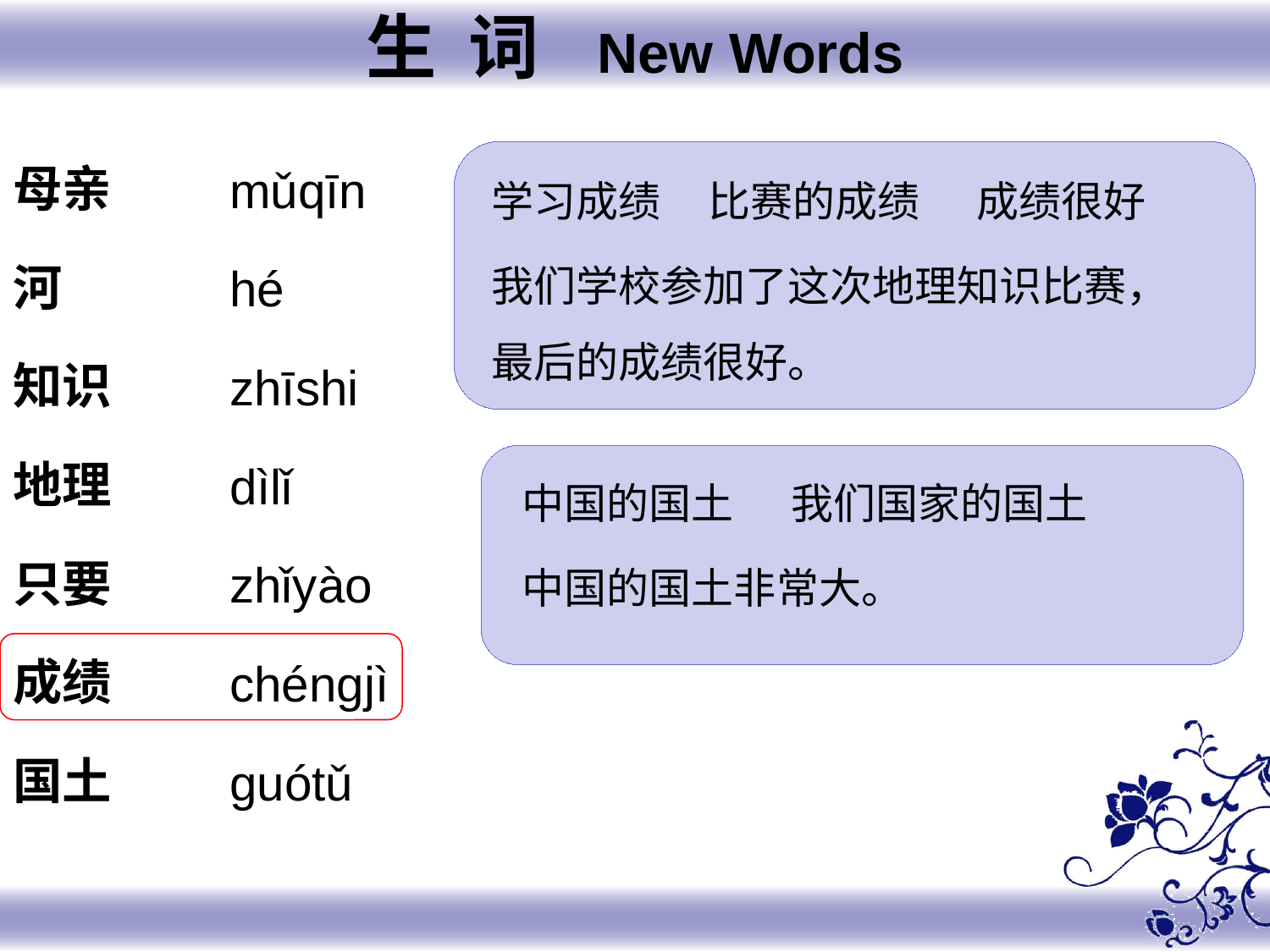

生  词   New Words
母亲
河
知识
地理
只要
成绩
国土
mǔqīn
hé
zhīshi
dìlǐ
zhǐyào
chéngjì
guótǔ

学习成绩     比赛的成绩      成绩很好
我们学校参加了这次地理知识比赛，最后的成绩很好。

中国的国土      我们国家的国土
中国的国土非常大。